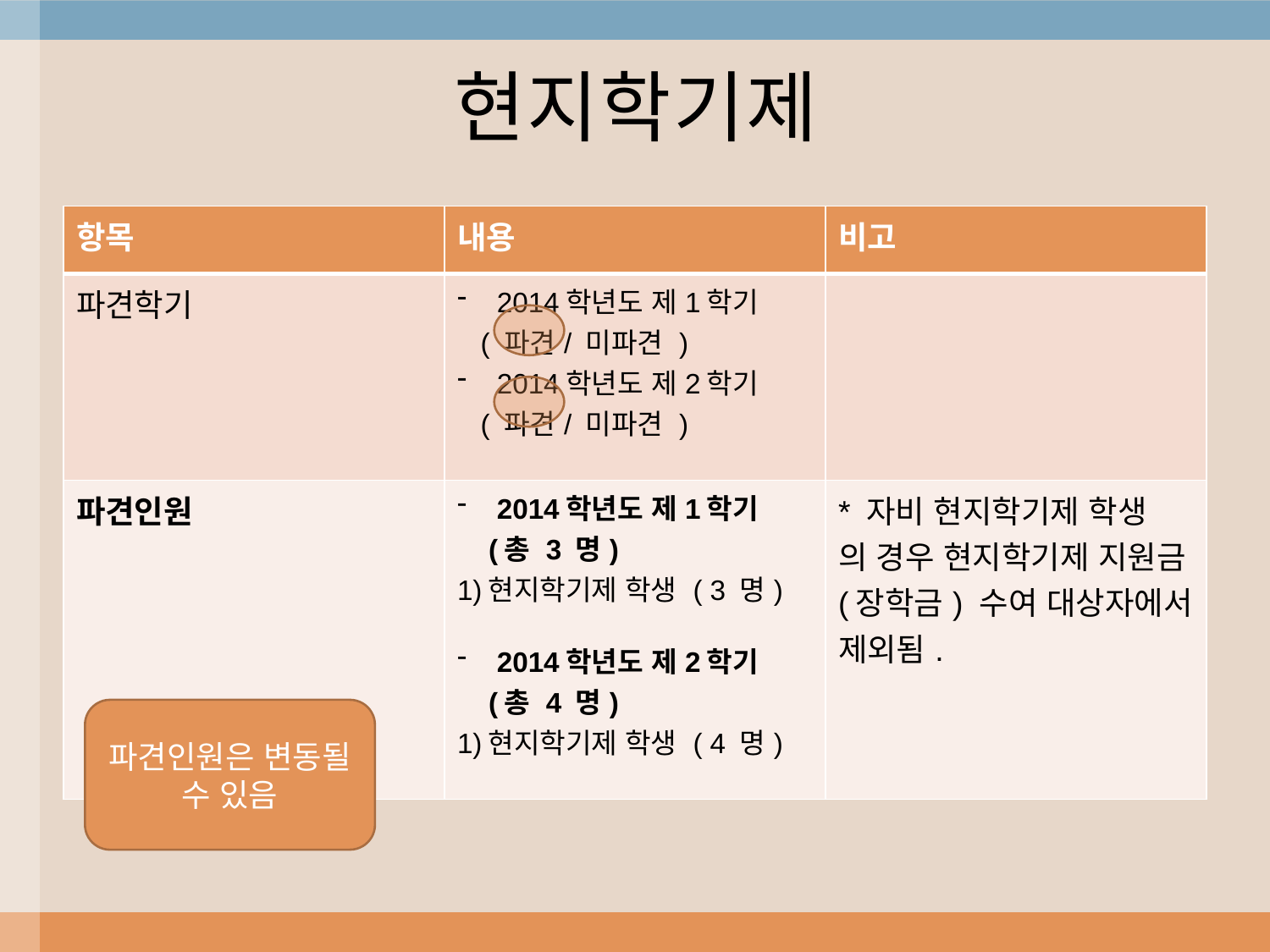

# 현지학기제
| 항목 | 내용 | 비고 |
| --- | --- | --- |
| 파견학기 | 2014학년도 제1학기 ( 파견/ 미파견 ) 2014학년도 제2학기 ( 파견/ 미파견 ) |  |
| 파견인원 | 2014학년도 제1학기 (총 3 명) 1)현지학기제 학생 ( 3 명) 2014학년도 제2학기 (총 4 명) 1)현지학기제 학생 ( 4 명) | \* 자비 현지학기제 학생 의 경우 현지학기제 지원금(장학금) 수여 대상자에서 제외됨. |

파견인원은 변동될 수 있음